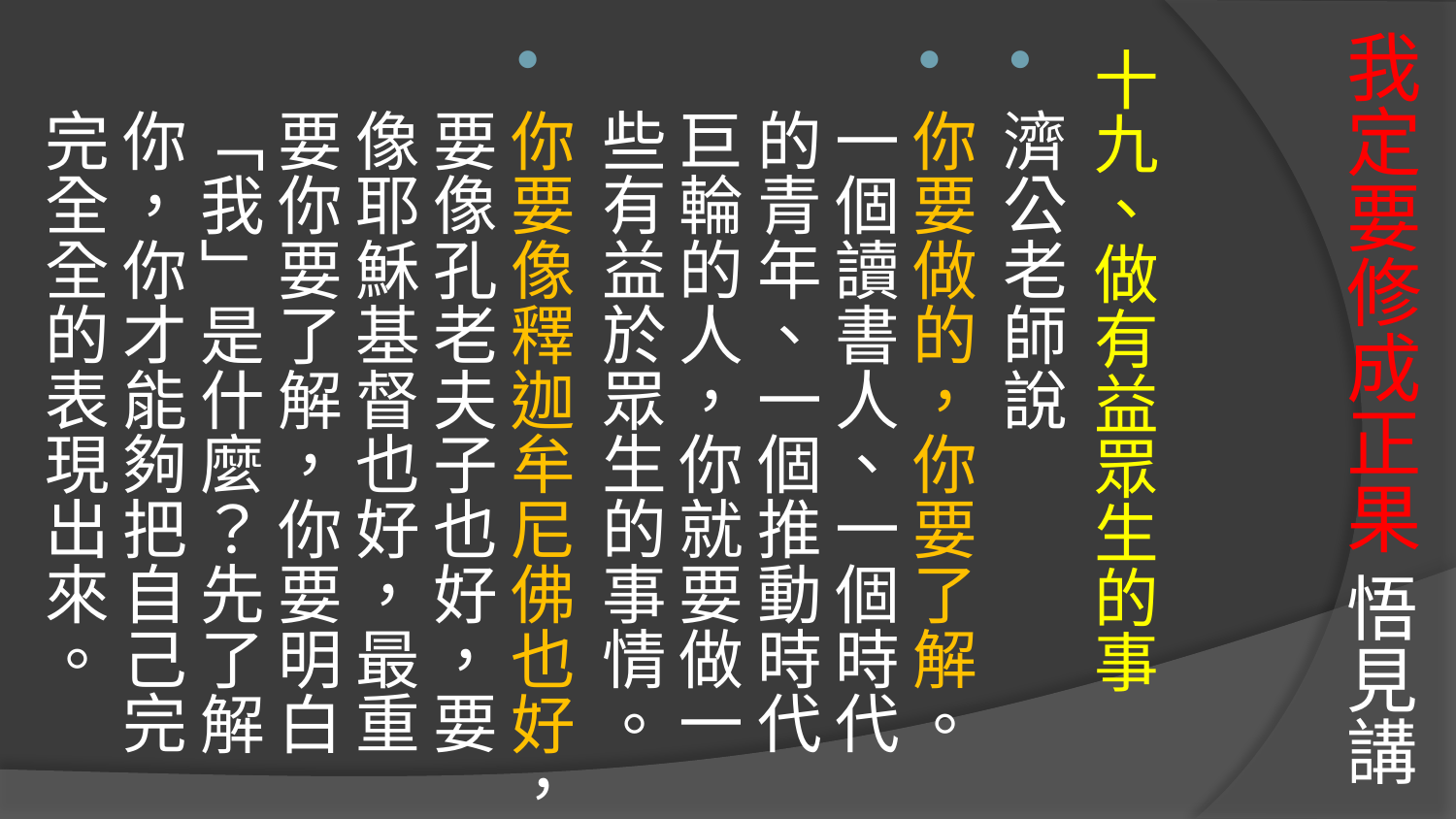

# 我定要修成正果 悟見講
十九、做有益眾生的事
濟公老師說
你要做的，你要了解。一個讀書人、一個時代的青年、一個推動時代巨輪的人，你就要做一些有益於眾生的事情。
你要像釋迦牟尼佛也好，要像孔老夫子也好，要像耶穌基督也好，最重要你要了解，你要明白「我」是什麼？先了解你，你才能夠把自己完完全全的表現出來。